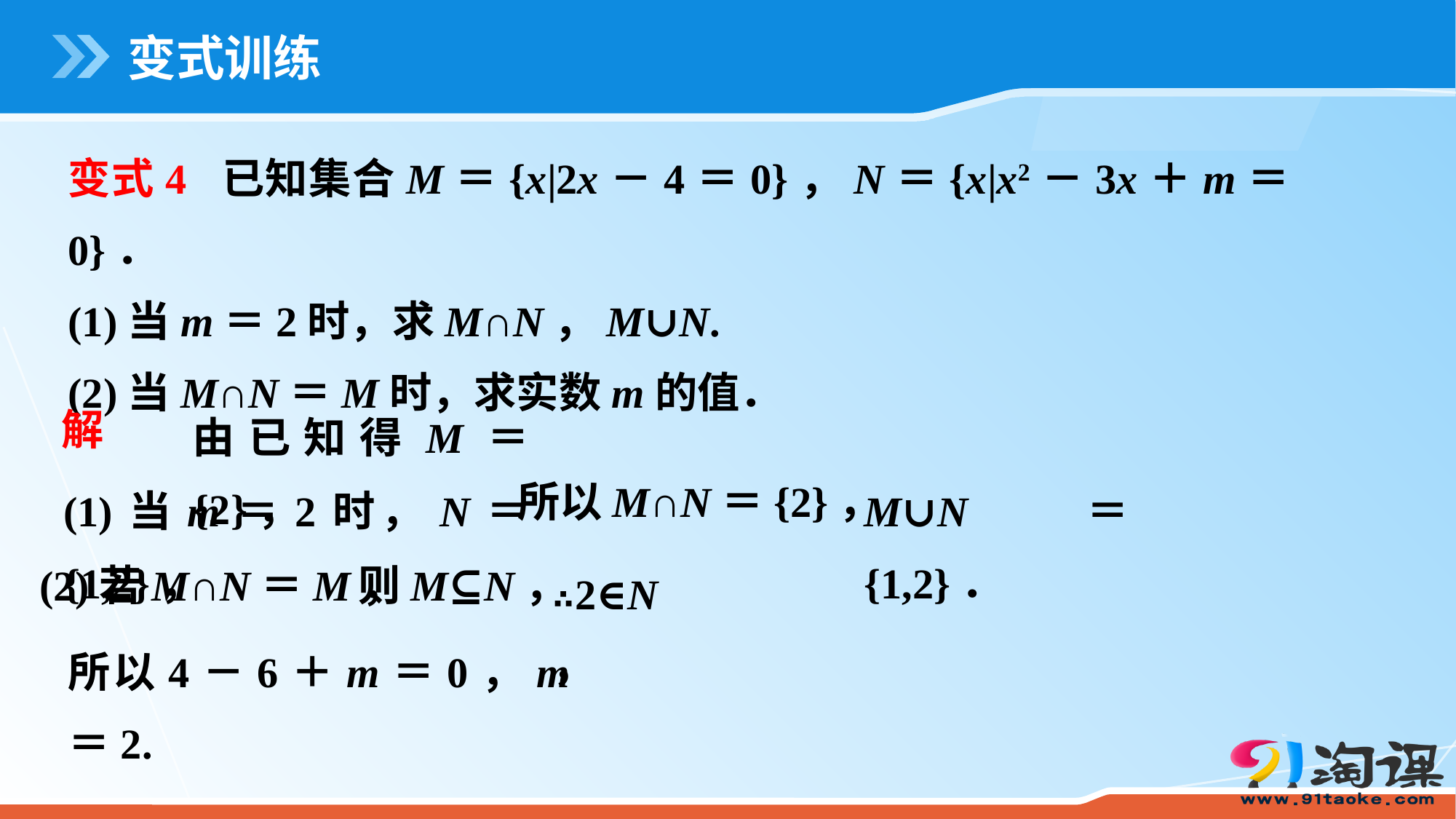

# 变式训练
变式4  已知集合M＝{x|2x－4＝0}，N＝{x|x2－3x＋m＝0}．
(1)当m＝2时，求M∩N，M∪N.
(2)当M∩N＝M时，求实数m的值．
由已知得M＝{2}，
解
(1)当m＝2时，N＝{1,2}，
M∪N＝{1,2}．
所以M∩N＝{2}，
∴2∈N，
(2)若M∩N＝M，
则M⊆N，
所以4－6＋m＝0，m＝2.